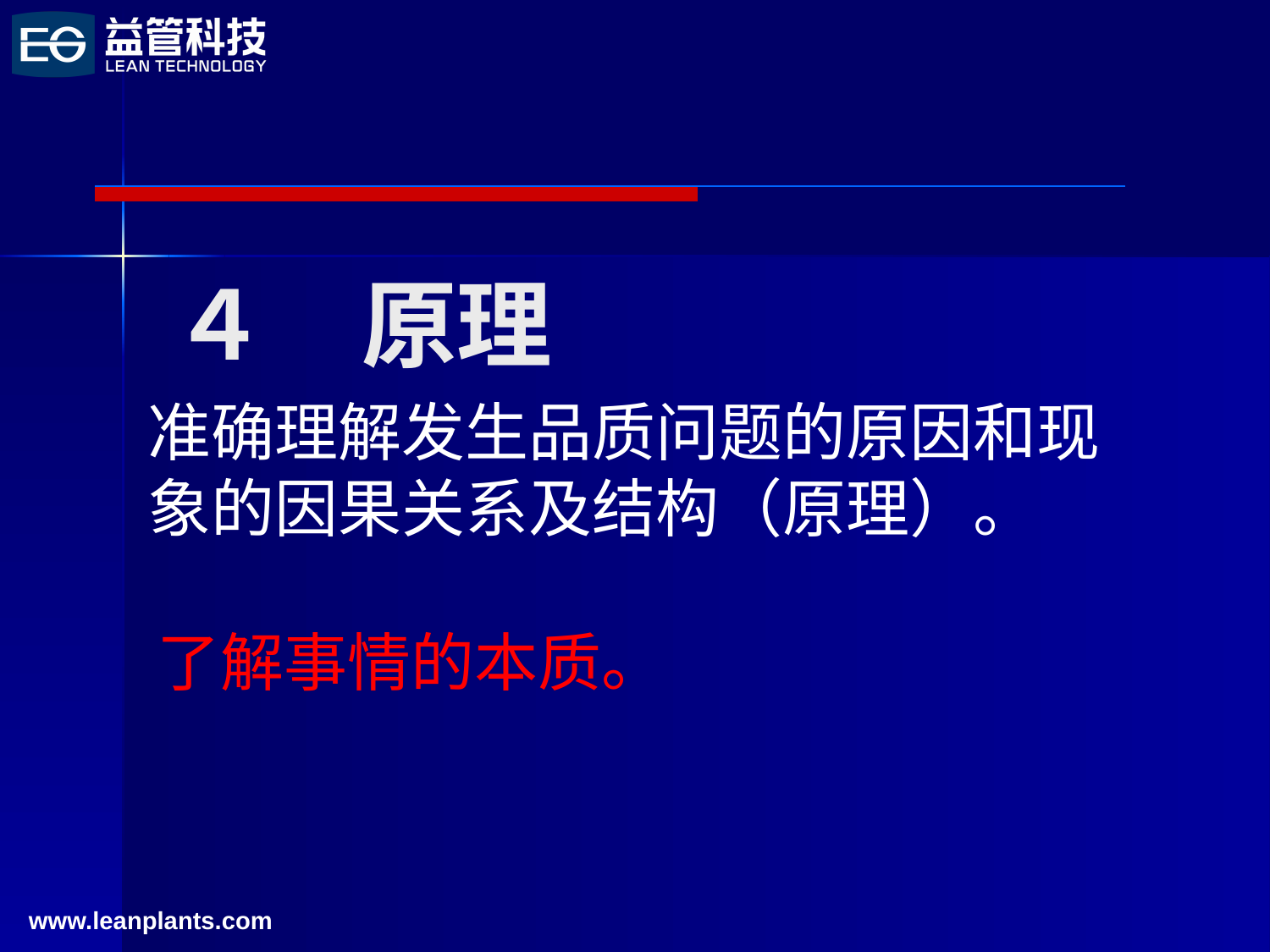

# ４　原理
准确理解发生品质问题的原因和现象的因果关系及结构（原理）。
了解事情的本质。